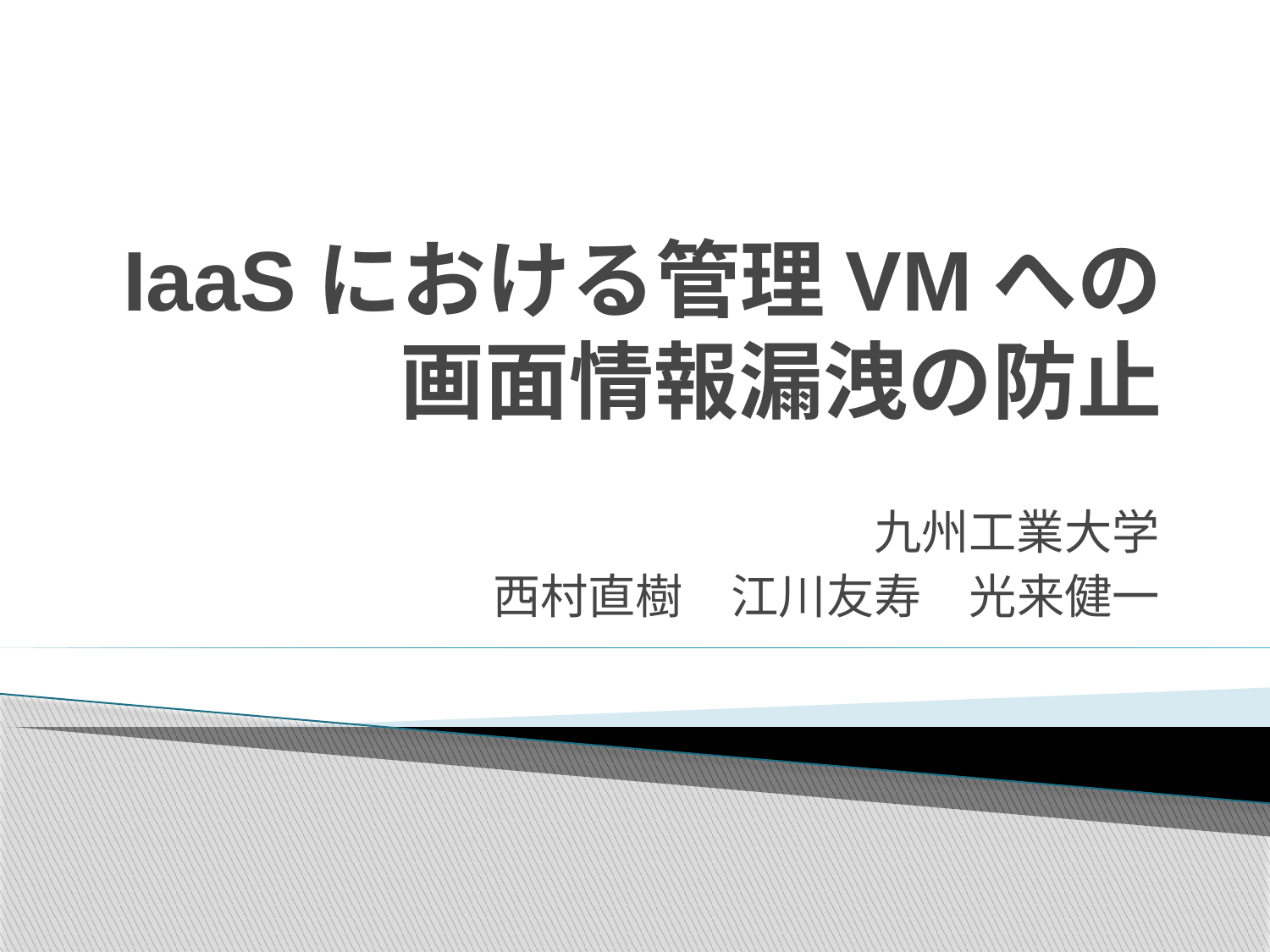

# IaaSにおける管理VMへの 画面情報漏洩の防止
九州工業大学
西村直樹　江川友寿　光来健一